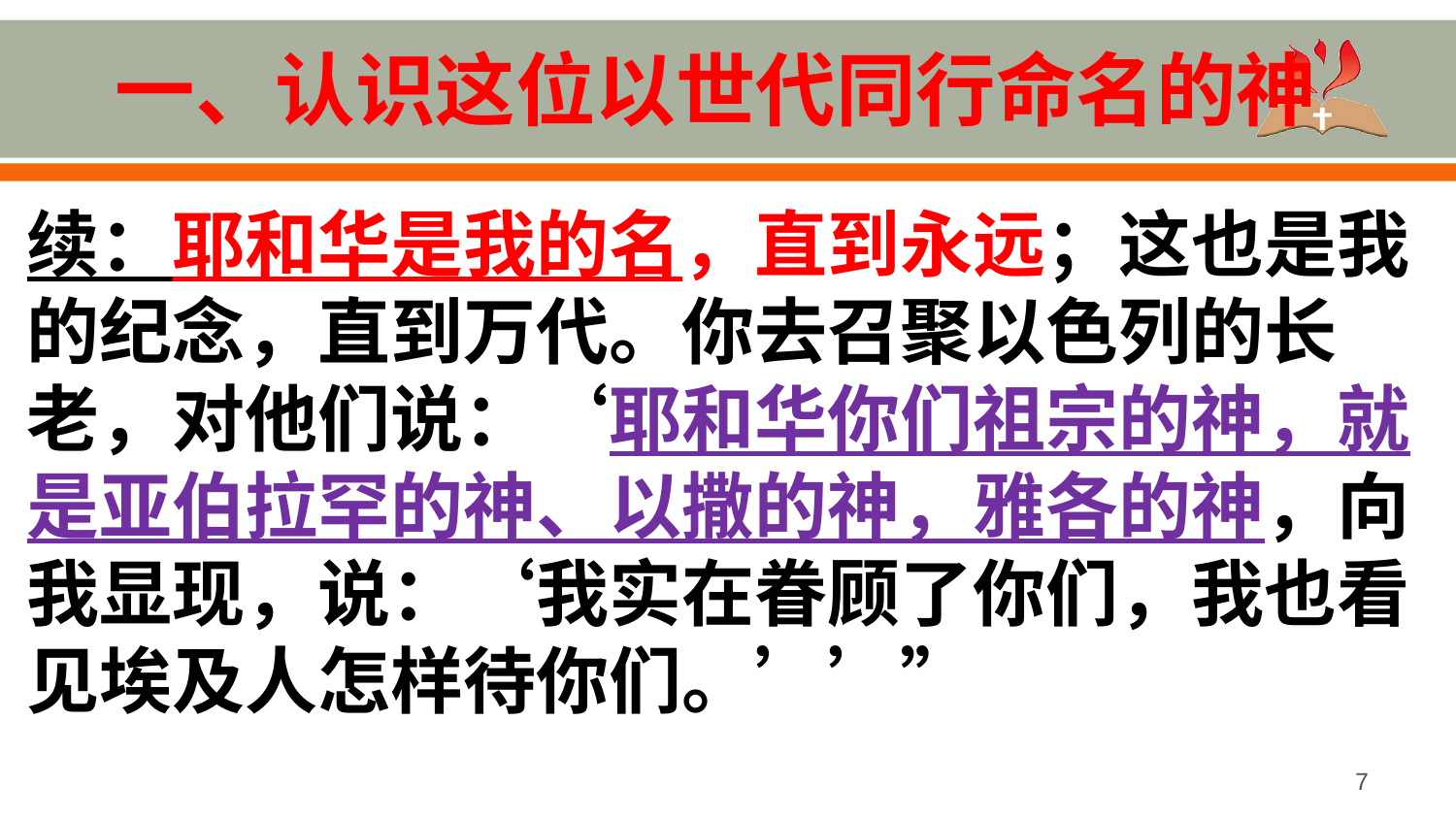

# 一、认识这位以世代同行命名的神
续：耶和华是我的名，直到永远；这也是我的纪念，直到万代。你去召聚以色列的长老，对他们说：‘耶和华你们祖宗的神，就是亚伯拉罕的神、以撒的神，雅各的神，向我显现，说：‘我实在眷顾了你们，我也看见埃及人怎样待你们。’’”
7